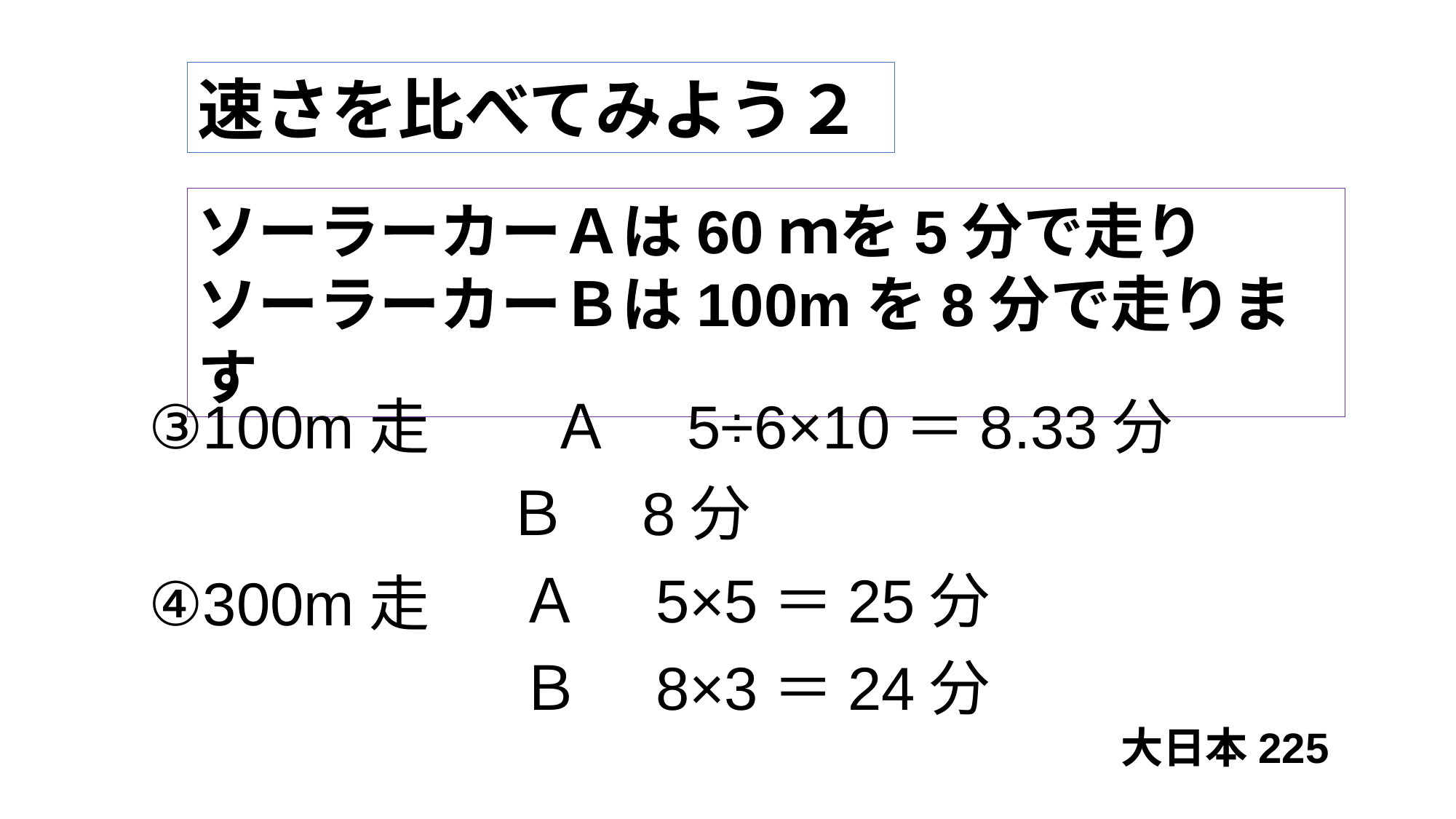

速さを比べてみよう２
ソーラーカーＡは60ｍを5分で走り
ソーラーカーＢは100mを8分で走ります
③100m走
Ａ　5÷6×10＝8.33分
Ｂ　8分
Ａ　5×5＝25分
④300m走
Ｂ　8×3＝24分
大日本225